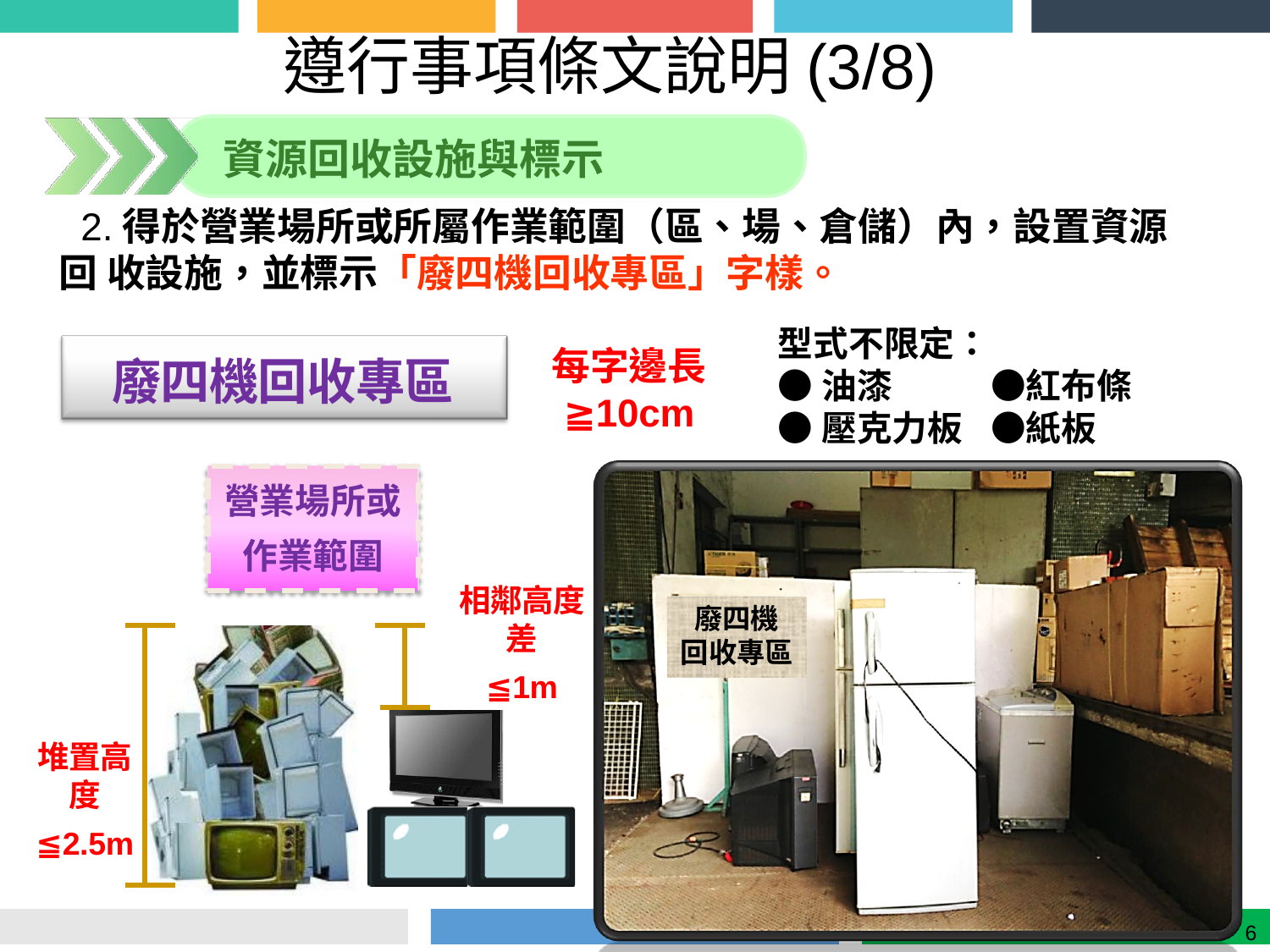

# 遵行事項條文說明(3/8)

資源回收設施與標示

  2.得於營業場所或所屬作業範圍（區、場、倉儲）內，設置資源回 收設施，並標示「廢四機回收專區」字樣。
型式不限定：

每字邊長
≧10cm
廢四機回收專區
●油漆	●紅布條
●壓克力板	●紙板

營業場所或

作業範圍
相鄰高度差

≦1m

廢四機 回收專區

堆置高度

≦2.5m

6